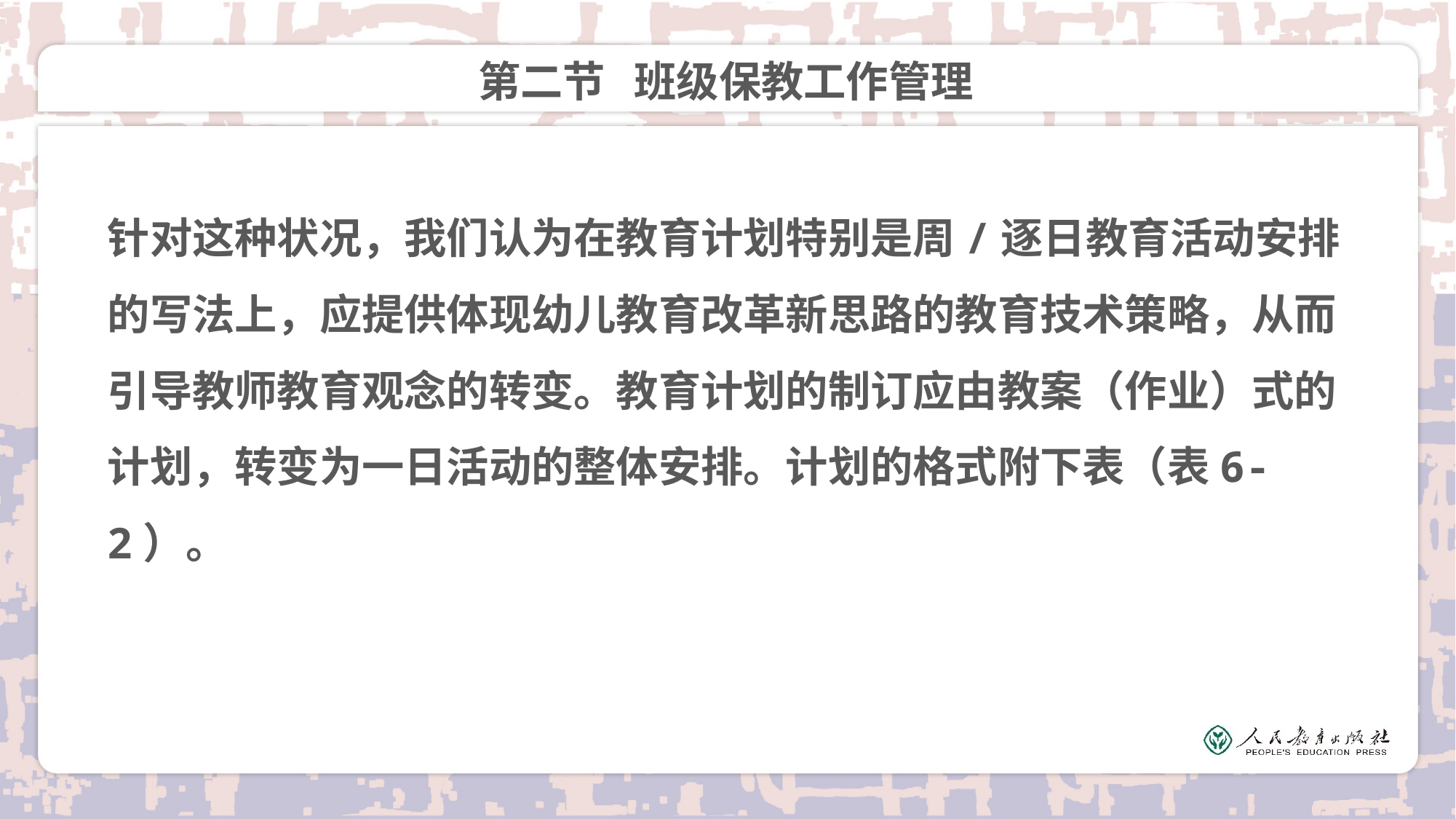

# 第二节   班级保教工作管理
针对这种状况，我们认为在教育计划特别是周/逐日教育活动安排的写法上，应提供体现幼儿教育改革新思路的教育技术策略，从而引导教师教育观念的转变。教育计划的制订应由教案（作业）式的计划，转变为一日活动的整体安排。计划的格式附下表（表6-2）。